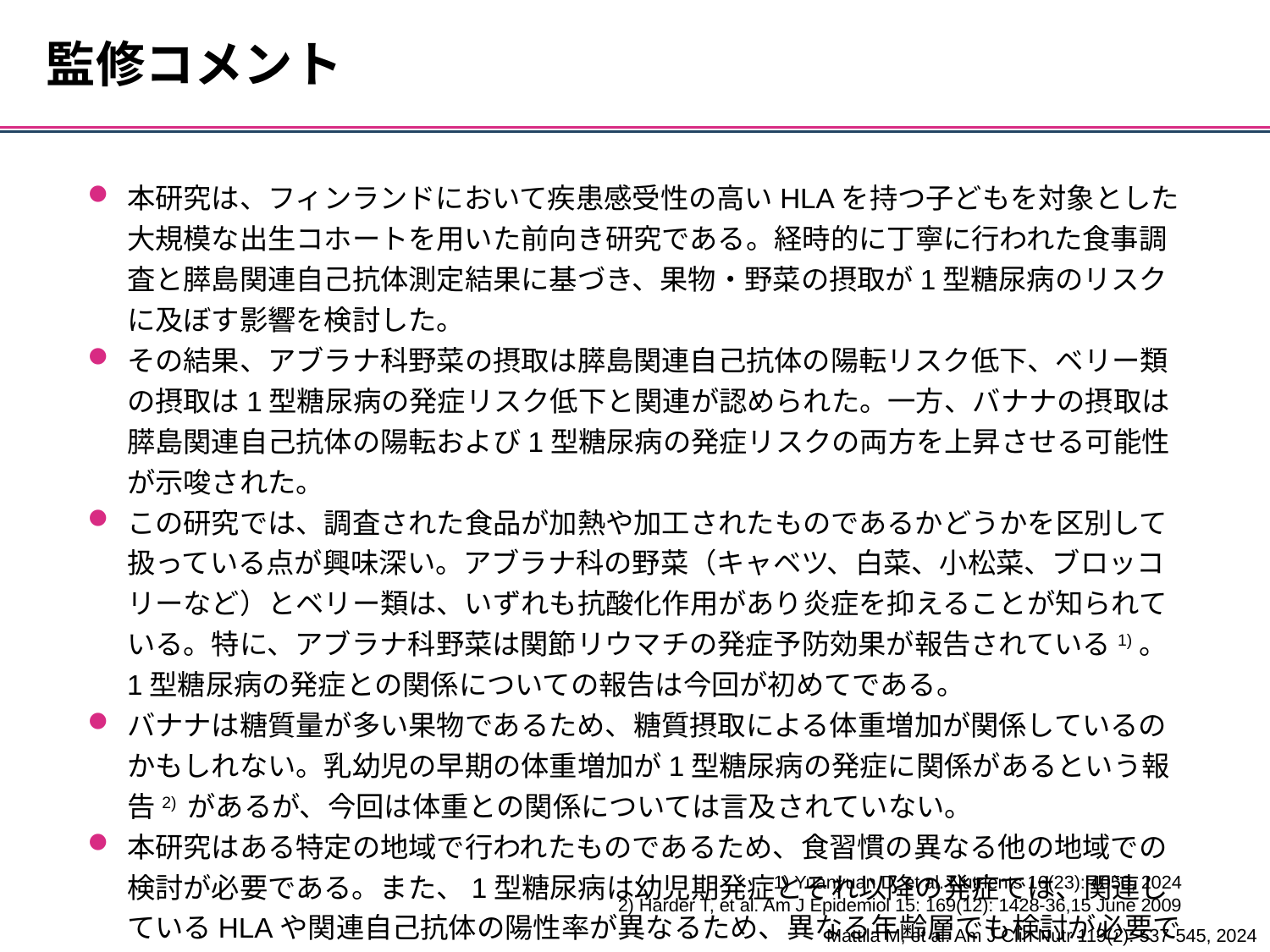

監修コメント
本研究は、フィンランドにおいて疾患感受性の高いHLAを持つ子どもを対象とした大規模な出生コホートを用いた前向き研究である。経時的に丁寧に行われた食事調査と膵島関連自己抗体測定結果に基づき、果物・野菜の摂取が1型糖尿病のリスクに及ぼす影響を検討した。
その結果、アブラナ科野菜の摂取は膵島関連自己抗体の陽転リスク低下、ベリー類の摂取は1型糖尿病の発症リスク低下と関連が認められた。一方、バナナの摂取は膵島関連自己抗体の陽転および1型糖尿病の発症リスクの両方を上昇させる可能性が示唆された。
この研究では、調査された食品が加熱や加工されたものであるかどうかを区別して扱っている点が興味深い。アブラナ科の野菜（キャベツ、白菜、小松菜、ブロッコリーなど）とベリー類は、いずれも抗酸化作用があり炎症を抑えることが知られている。特に、アブラナ科野菜は関節リウマチの発症予防効果が報告されている1)。1型糖尿病の発症との関係についての報告は今回が初めてである。
バナナは糖質量が多い果物であるため、糖質摂取による体重増加が関係しているのかもしれない。乳幼児の早期の体重増加が1型糖尿病の発症に関係があるという報告2) があるが、今回は体重との関係については言及されていない。
本研究はある特定の地域で行われたものであるため、食習慣の異なる他の地域での検討が必要である。また、1型糖尿病は幼児期発症とそれ以降の発症では、関連しているHLAや関連自己抗体の陽性率が異なるため、異なる年齢層でも検討が必要である。
1) Yuanyuan D, et al. Nutrients 16(23): 4050, 2024
2) Harder T, et al. Am J Epidemiol 15: 169(12): 1428-36,15 June 2009
Mattila M, et al. Am J Clin Nutr 119(2): 537-545, 2024